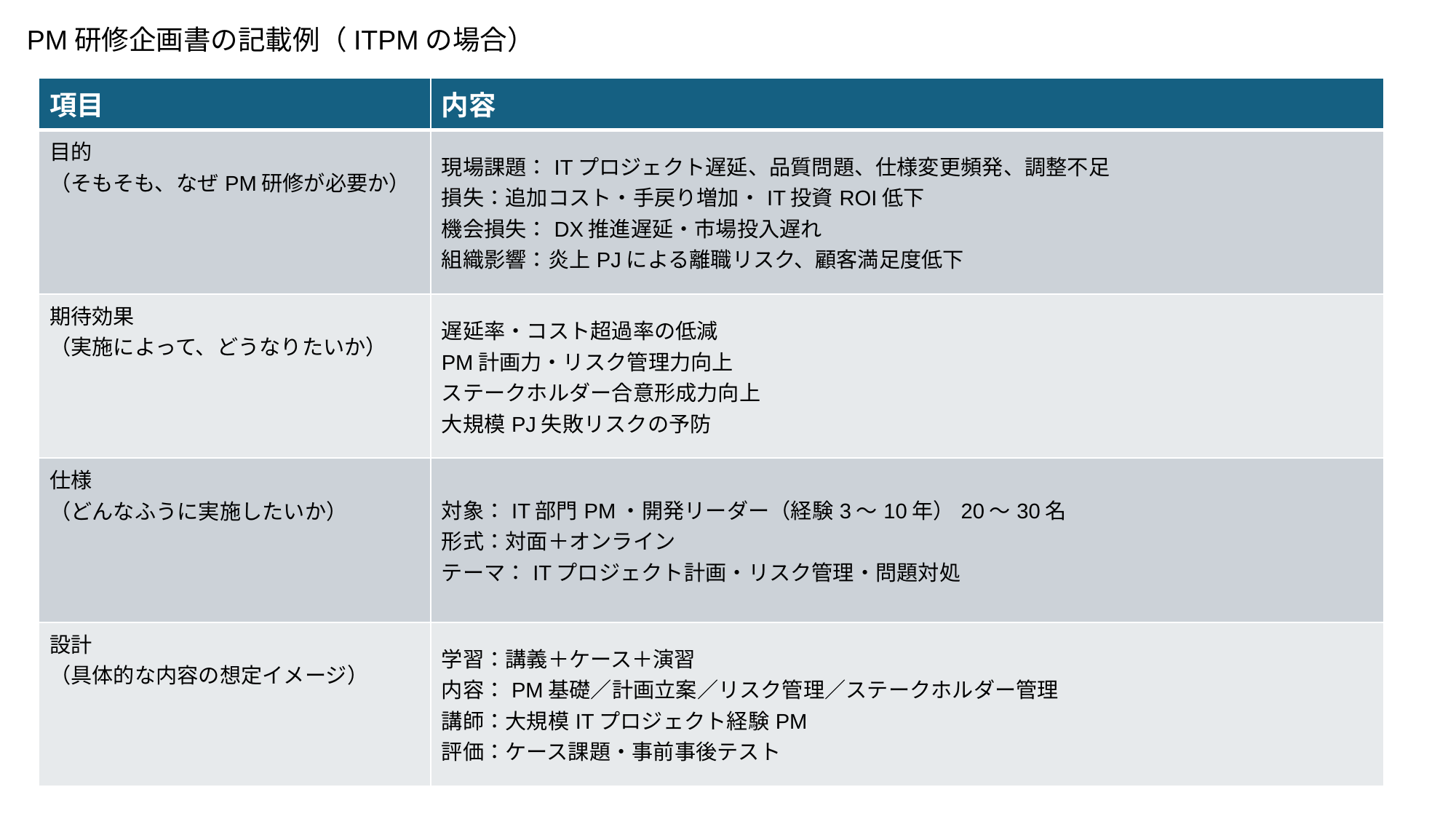

PM研修企画書の記載例（ITPMの場合）
| 項目 | 内容 |
| --- | --- |
| 目的 （そもそも、なぜPM研修が必要か） | 現場課題：ITプロジェクト遅延、品質問題、仕様変更頻発、調整不足 損失：追加コスト・手戻り増加・IT投資ROI低下 機会損失：DX推進遅延・市場投入遅れ 組織影響：炎上PJによる離職リスク、顧客満足度低下 |
| 期待効果 （実施によって、どうなりたいか） | 遅延率・コスト超過率の低減 PM計画力・リスク管理力向上 ステークホルダー合意形成力向上 大規模PJ失敗リスクの予防 |
| 仕様 （どんなふうに実施したいか） | 対象：IT部門PM・開発リーダー（経験3〜10年）20〜30名 形式：対面＋オンライン テーマ：ITプロジェクト計画・リスク管理・問題対処 |
| 設計 （具体的な内容の想定イメージ） | 学習：講義＋ケース＋演習 内容：PM基礎／計画立案／リスク管理／ステークホルダー管理 講師：大規模ITプロジェクト経験PM 評価：ケース課題・事前事後テスト |